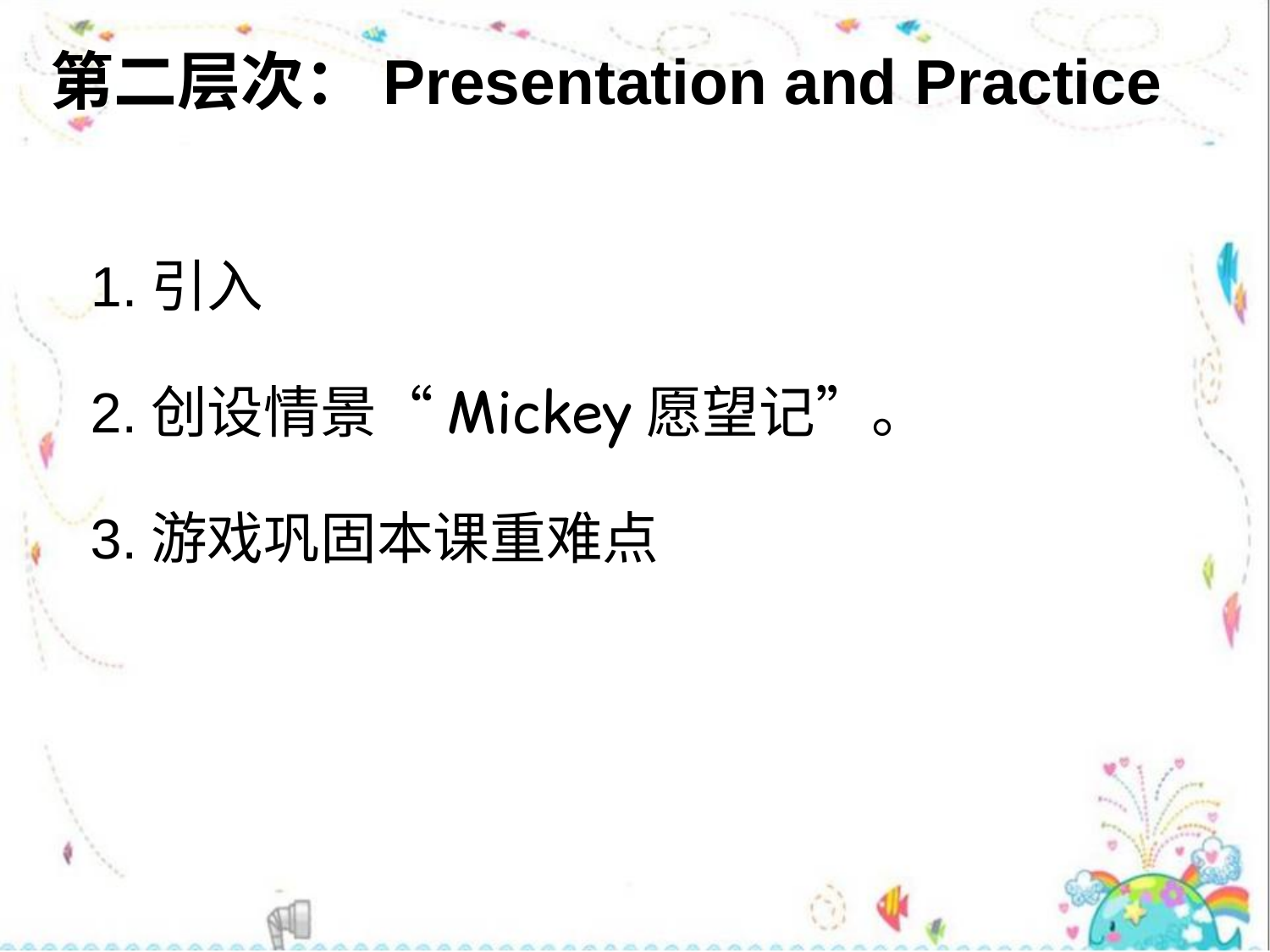

# 第二层次：Presentation and Practice
    1.引入
    2.创设情景“Mickey愿望记”。
    3.游戏巩固本课重难点